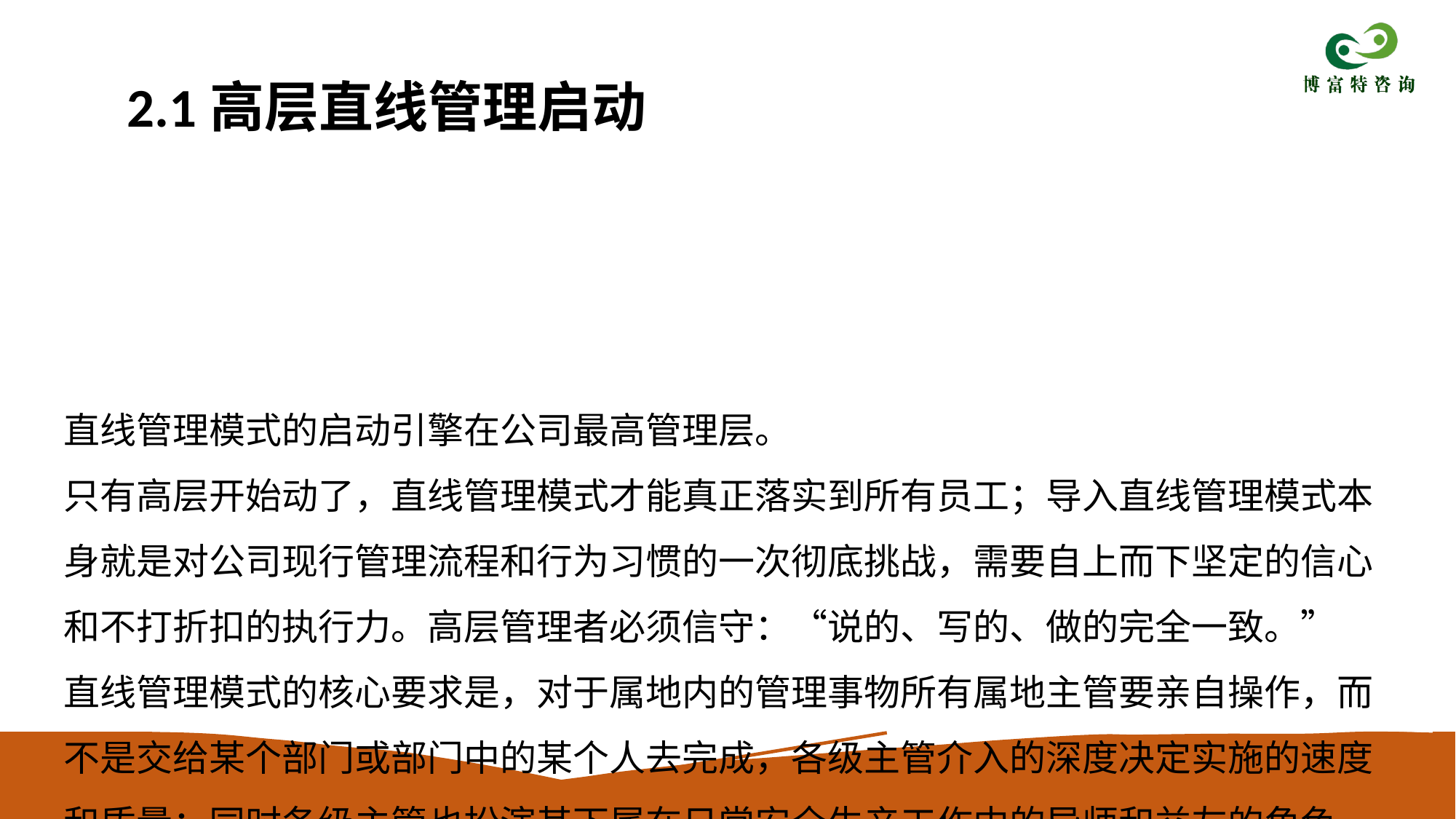

2.1高层直线管理启动
# 直线管理模式的启动引擎在公司最高管理层。
只有高层开始动了，直线管理模式才能真正落实到所有员工；导入直线管理模式本身就是对公司现行管理流程和行为习惯的一次彻底挑战，需要自上而下坚定的信心和不打折扣的执行力。高层管理者必须信守：“说的、写的、做的完全一致。”
直线管理模式的核心要求是，对于属地内的管理事物所有属地主管要亲自操作，而不是交给某个部门或部门中的某个人去完成，各级主管介入的深度决定实施的速度和质量；同时各级主管也扮演其下属在日常安全生产工作中的导师和益友的角色，通常下属的第一堂安全课应该是由其直线上级来完成（有感领导）。